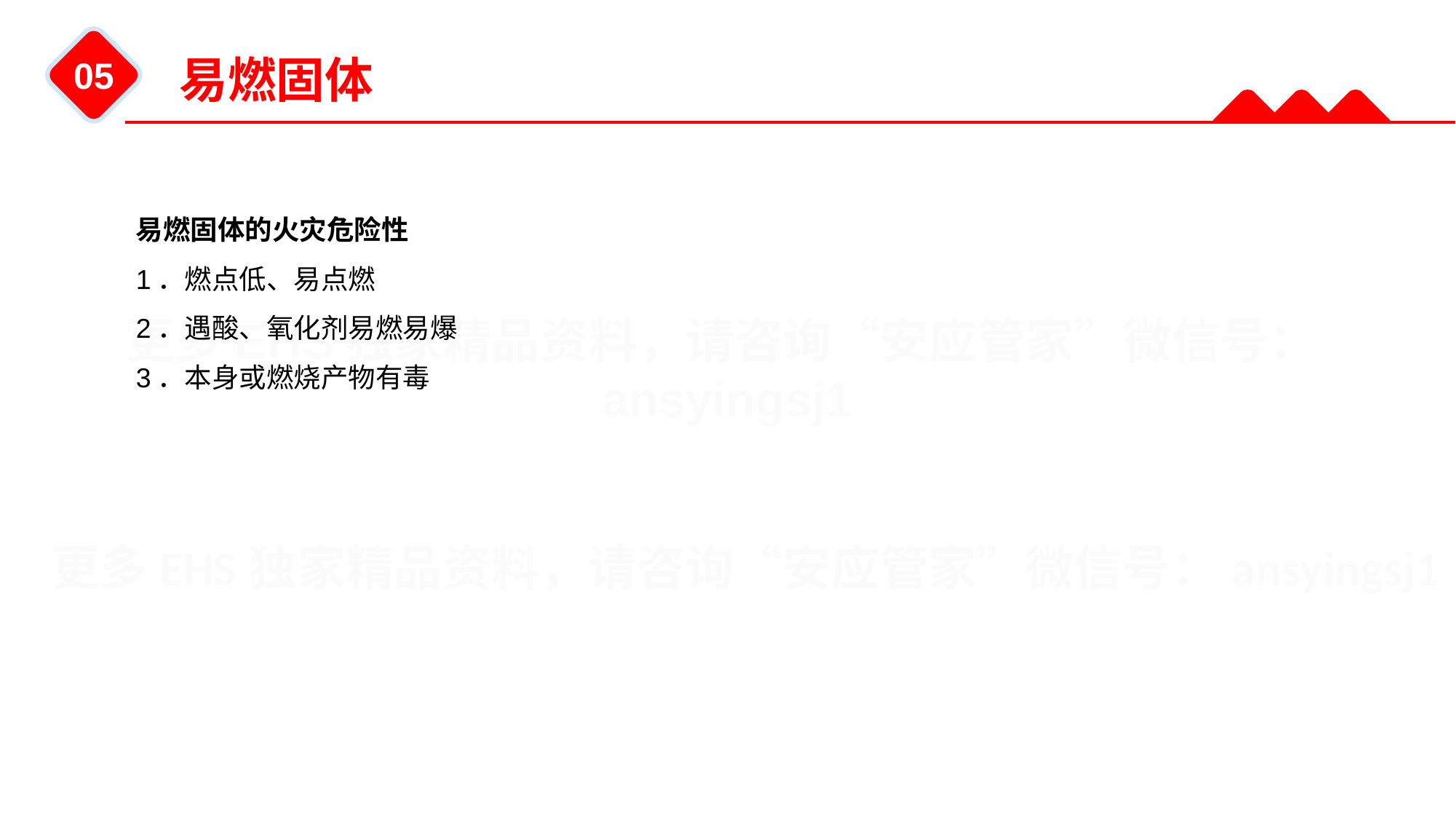

易燃固体
05

易燃固体的火灾危险性
1．燃点低、易点燃
2．遇酸、氧化剂易燃易爆
3．本身或燃烧产物有毒